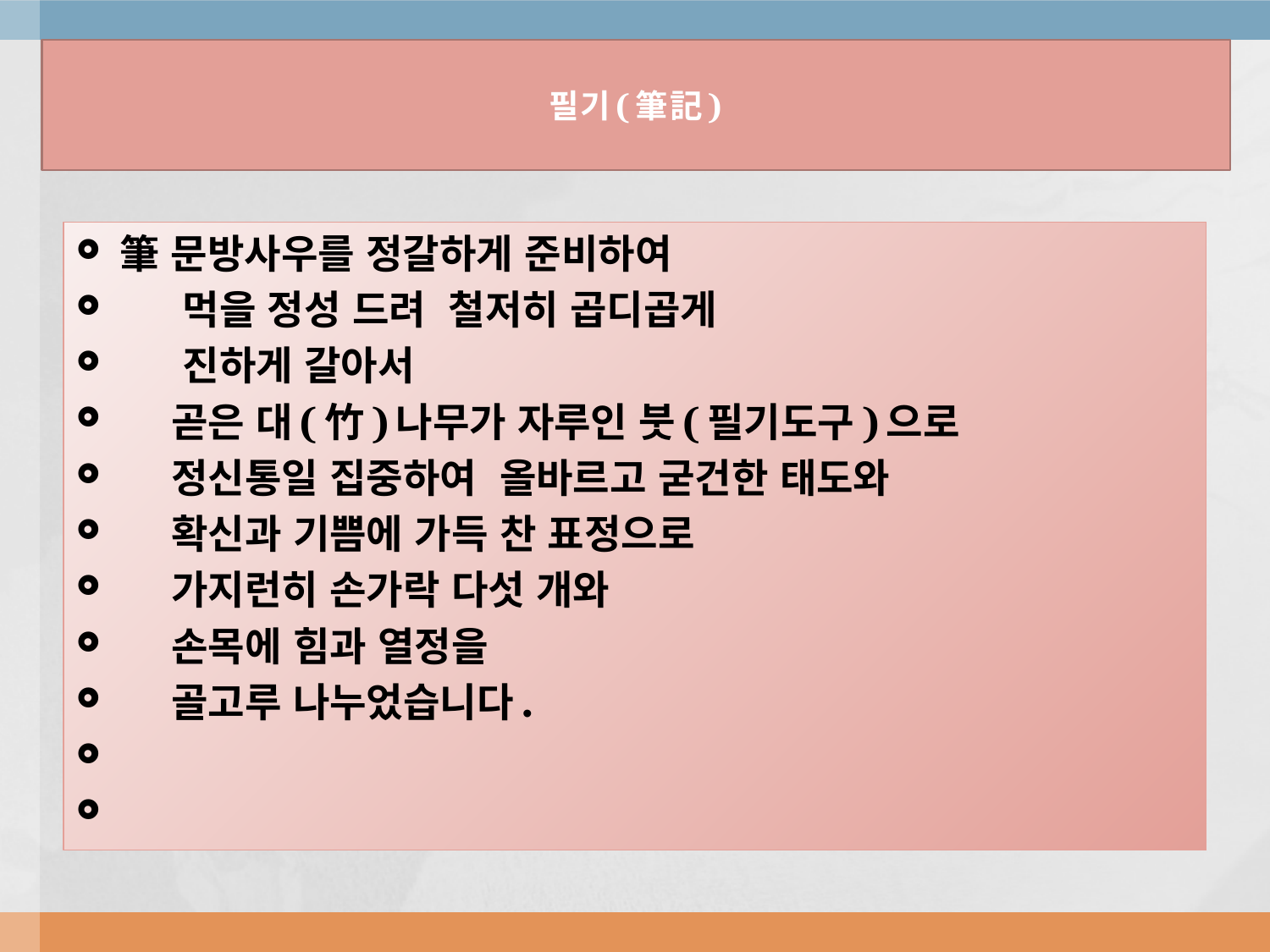

# 필기(筆記)
筆 문방사우를 정갈하게 준비하여
     먹을 정성 드려  철저히 곱디곱게
     진하게 갈아서
    곧은 대(竹)나무가 자루인 붓(필기도구)으로
    정신통일 집중하여  올바르고 굳건한 태도와
    확신과 기쁨에 가득 찬 표정으로
    가지런히 손가락 다섯 개와
    손목에 힘과 열정을
    골고루 나누었습니다.